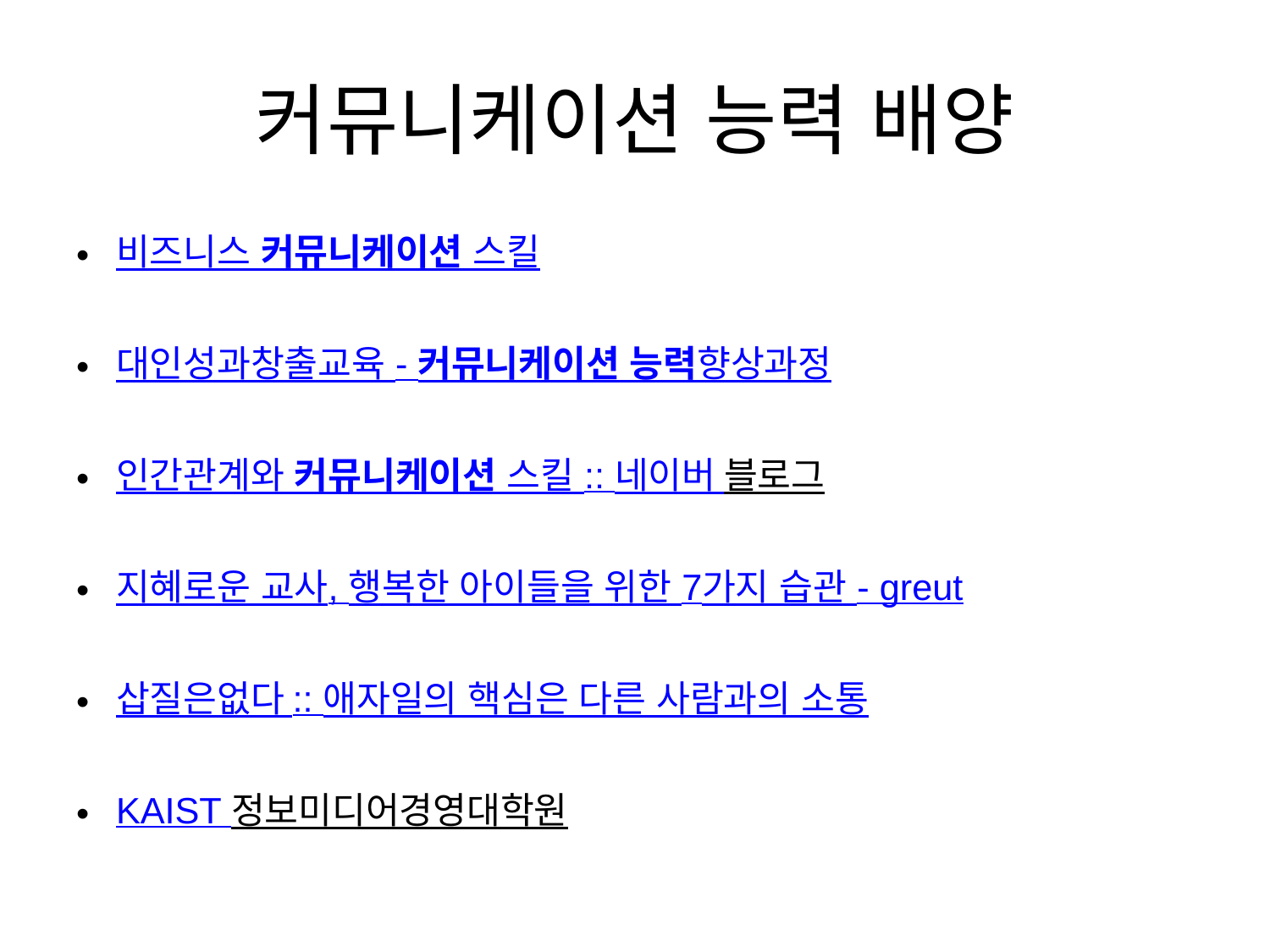

# 커뮤니케이션 능력 배양
비즈니스 커뮤니케이션 스킬

대인성과창출교육 - 커뮤니케이션 능력향상과정

인간관계와 커뮤니케이션 스킬 :: 네이버 블로그

지혜로운 교사, 행복한 아이들을 위한 7가지 습관 - greut

삽질은없다 :: 애자일의 핵심은 다른 사람과의 소통

KAIST 정보미디어경영대학원